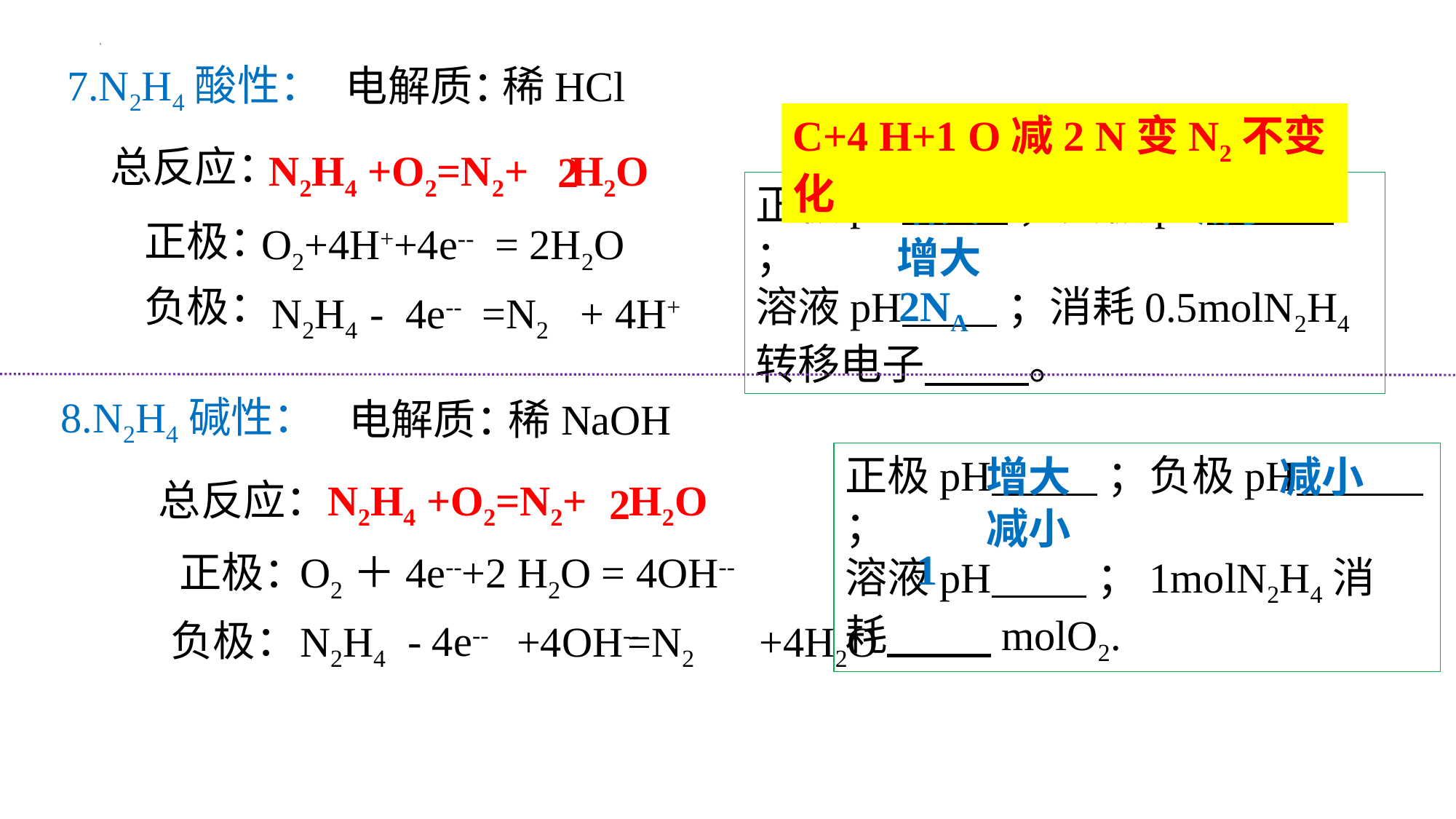

7.N2H4酸性：
电解质：
稀HCl
C+4 H+1 O减2 N变N2不变化
总反应：
N2H4 +O2=N2+    H2O
2
正极pH          ；负极pH             ；
溶液pH         ；消耗0.5molN2H4转移电子           。
增大
减小
正极：
O2+4H++4e--  = 2H2O
增大
2NA
负极：
N2H4                  =N2
-  4e--
+ 4H+
8.N2H4碱性：
电解质：
稀NaOH
正极pH          ；负极pH             ；
溶液pH         ；1molN2H4消
耗           molO2.
增大
减小
总反应：
N2H4 +O2=N2+    H2O
2
减小
1
正极：
O2＋4e--+2 H2O = 4OH--
负极：
- 4e--
N2H4                                     =N2
+4OH--
+4H2O